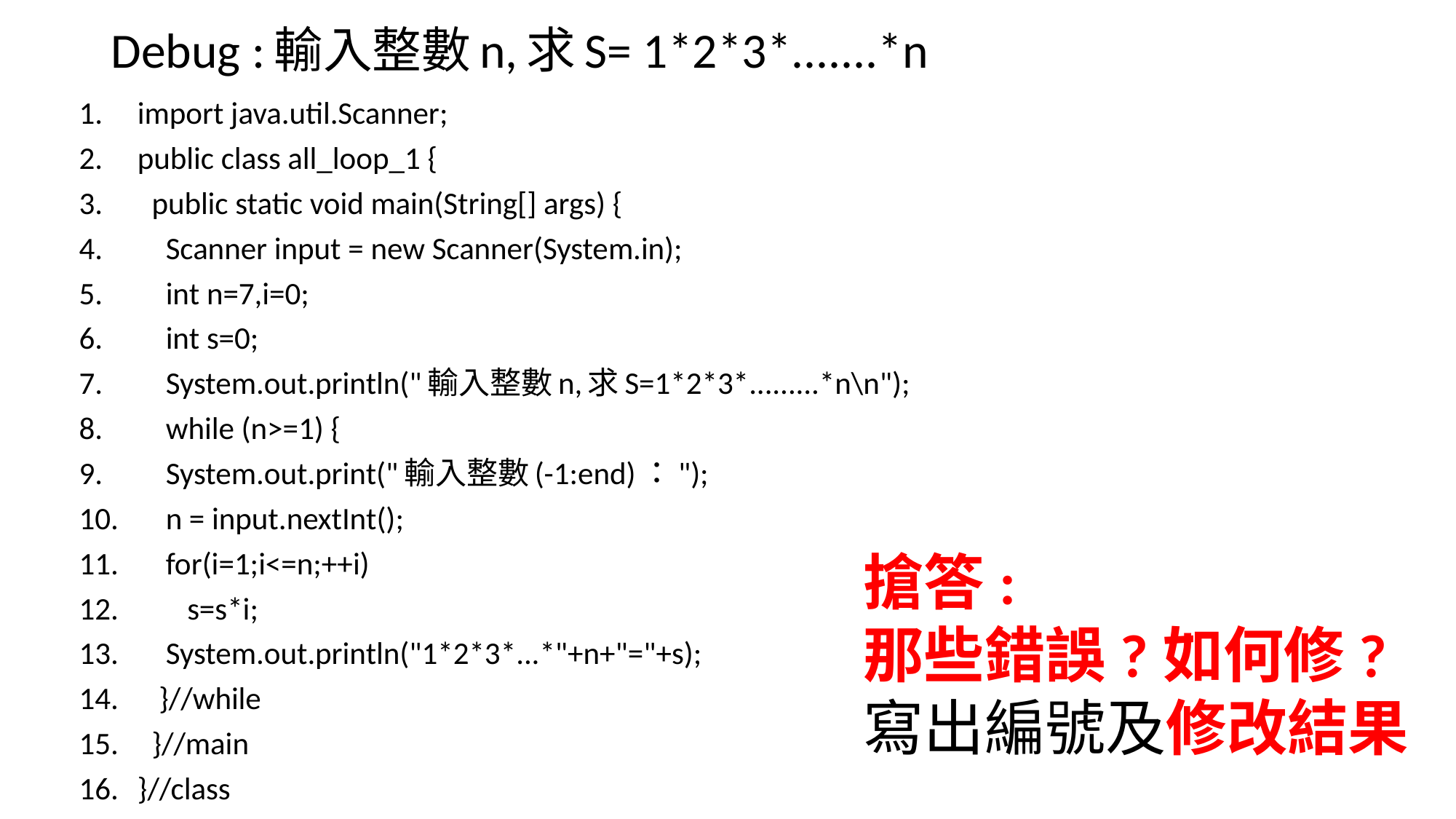

# Debug :輸入整數n,求S= 1*2*3*.......*n
import java.util.Scanner;
public class all_loop_1 {
  public static void main(String[] args) {
    Scanner input = new Scanner(System.in);
    int n=7,i=0;
    int s=0;
    System.out.println("輸入整數n,求S=1*2*3*.........*n\n");
    while (n>=1) {
    System.out.print("輸入整數(-1:end)：");
    n = input.nextInt();
    for(i=1;i<=n;++i)
       s=s*i;
    System.out.println("1*2*3*...*"+n+"="+s);
   }//while
  }//main
}//class

搶答:
那些錯誤?如何修?
寫出編號及修改結果